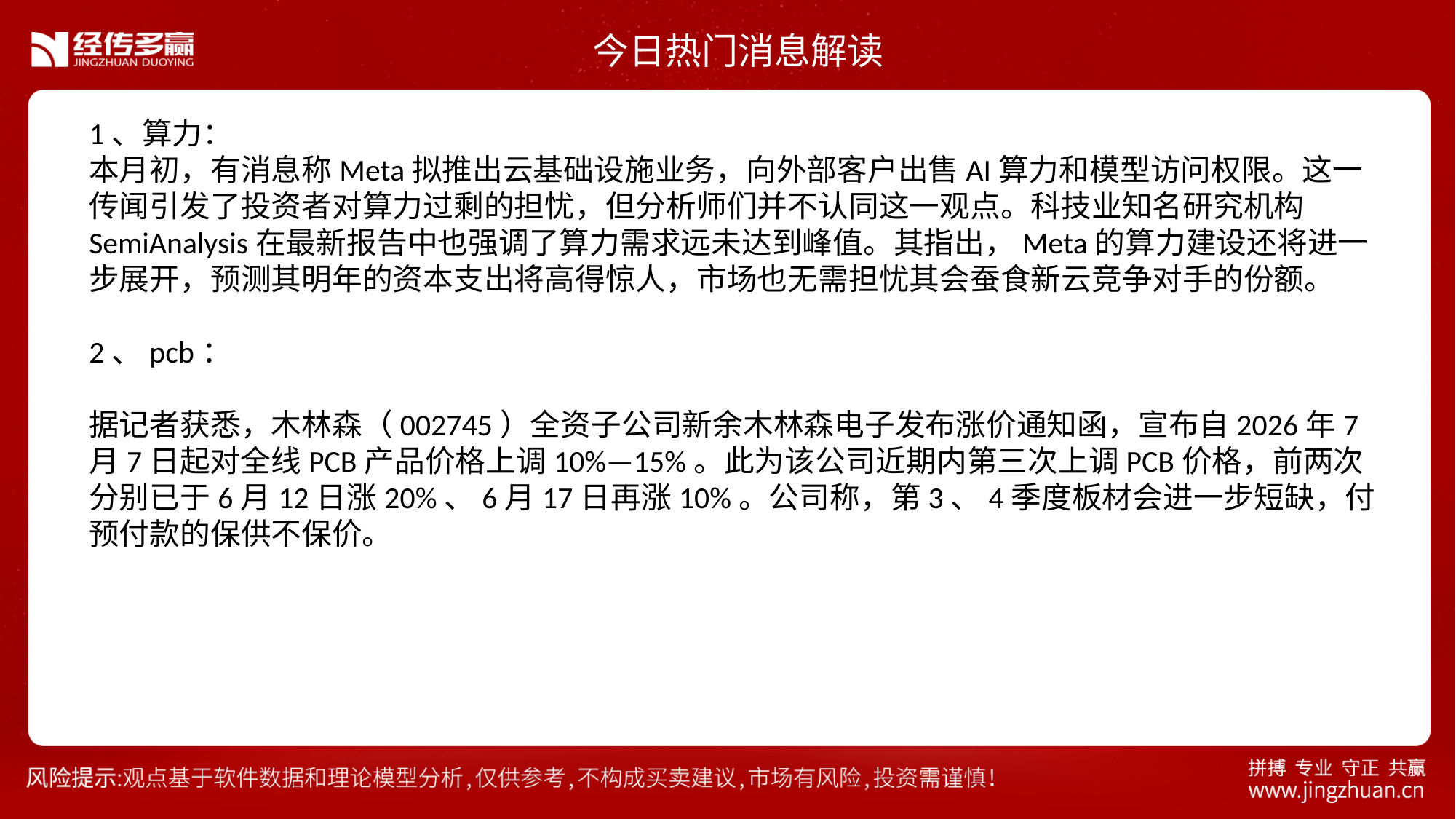

今日热门消息解读
1、算力：
本月初，有消息称Meta拟推出云基础设施业务，向外部客户出售AI算力和模型访问权限。这一传闻引发了投资者对算力过剩的担忧，但分析师们并不认同这一观点。科技业知名研究机构SemiAnalysis在最新报告中也强调了算力需求远未达到峰值。其指出，Meta的算力建设还将进一步展开，预测其明年的资本支出将高得惊人，市场也无需担忧其会蚕食新云竞争对手的份额。

2、pcb：

据记者获悉，木林森（002745）全资子公司新余木林森电子发布涨价通知函，宣布自2026年7月7日起对全线PCB产品价格上调10%—15%。此为该公司近期内第三次上调PCB价格，前两次分别已于6月12日涨20%、6月17日再涨10%。公司称，第3、4季度板材会进一步短缺，付预付款的保供不保价。